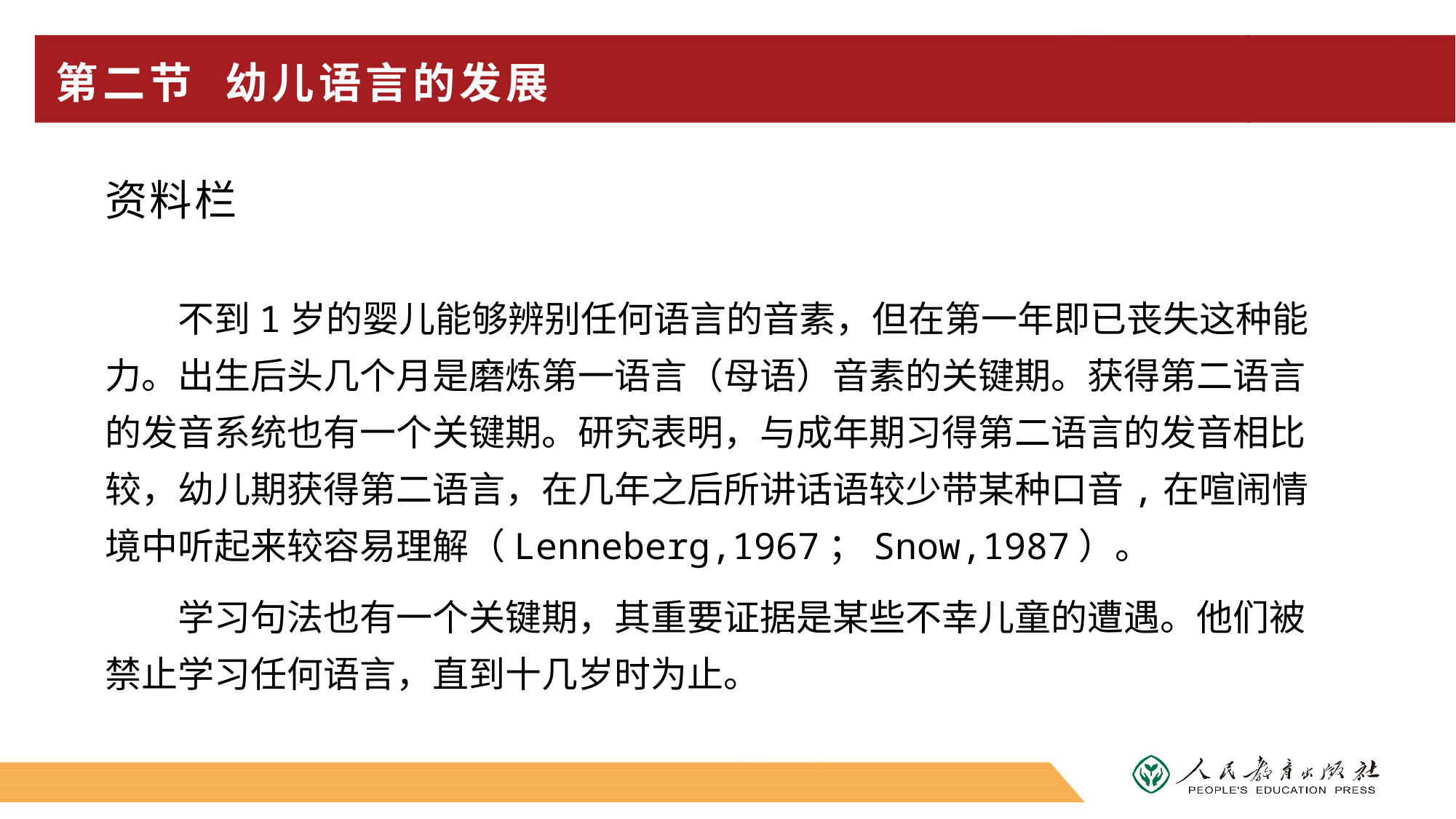

# 第二节  幼儿语言的发展
资料栏
不到1岁的婴儿能够辨别任何语言的音素，但在第一年即已丧失这种能力。出生后头几个月是磨炼第一语言（母语）音素的关键期。获得第二语言的发音系统也有一个关键期。研究表明，与成年期习得第二语言的发音相比较，幼儿期获得第二语言，在几年之后所讲话语较少带某种口音,在喧闹情境中听起来较容易理解（Lenneberg,1967；Snow,1987）。
学习句法也有一个关键期，其重要证据是某些不幸儿童的遭遇。他们被禁止学习任何语言，直到十几岁时为止。